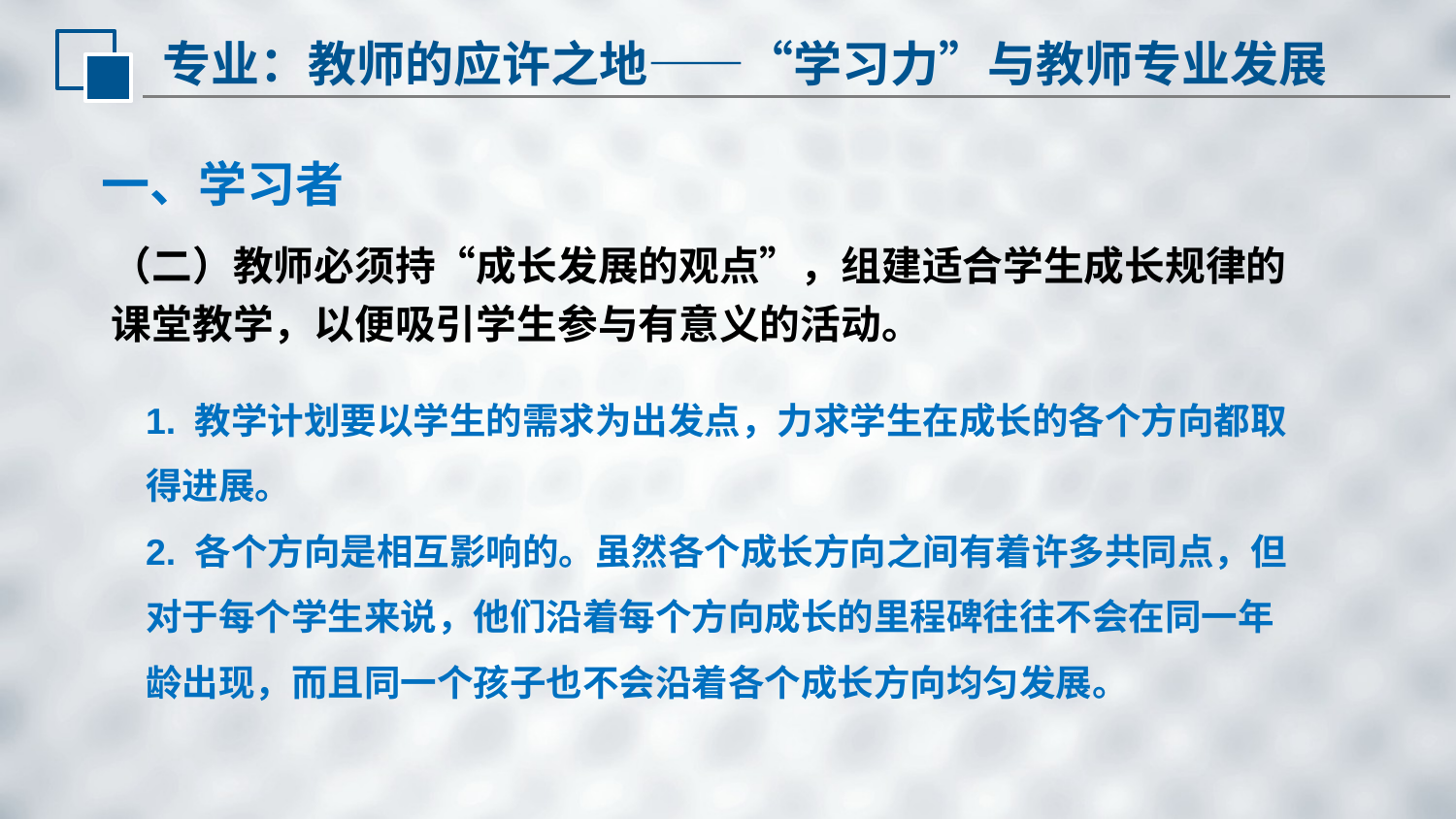

专业：教师的应许之地——“学习力”与教师专业发展

一、学习者
（二）教师必须持“成长发展的观点”，组建适合学生成长规律的课堂教学，以便吸引学生参与有意义的活动。
1. 教学计划要以学生的需求为出发点，力求学生在成长的各个方向都取得进展。
2. 各个方向是相互影响的。虽然各个成长方向之间有着许多共同点，但对于每个学生来说，他们沿着每个方向成长的里程碑往往不会在同一年龄出现，而且同一个孩子也不会沿着各个成长方向均匀发展。